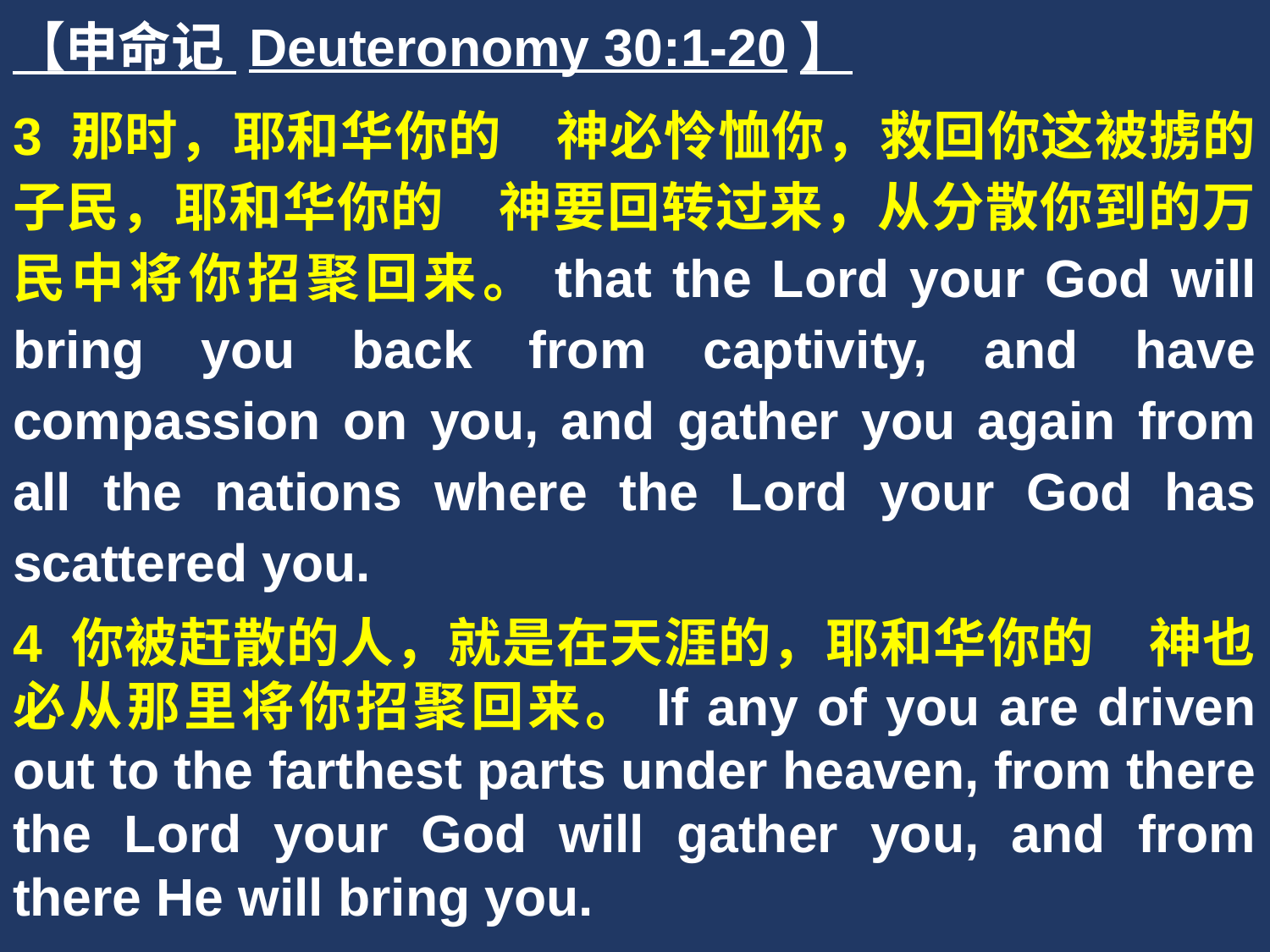

【申命记 Deuteronomy 30:1-20】
3 那时，耶和华你的　神必怜恤你，救回你这被掳的子民，耶和华你的　神要回转过来，从分散你到的万民中将你招聚回来。that the Lord your God will bring you back from captivity, and have compassion on you, and gather you again from all the nations where the Lord your God has scattered you.
4 你被赶散的人，就是在天涯的，耶和华你的　神也必从那里将你招聚回来。If any of you are driven out to the farthest parts under heaven, from there the Lord your God will gather you, and from there He will bring you.